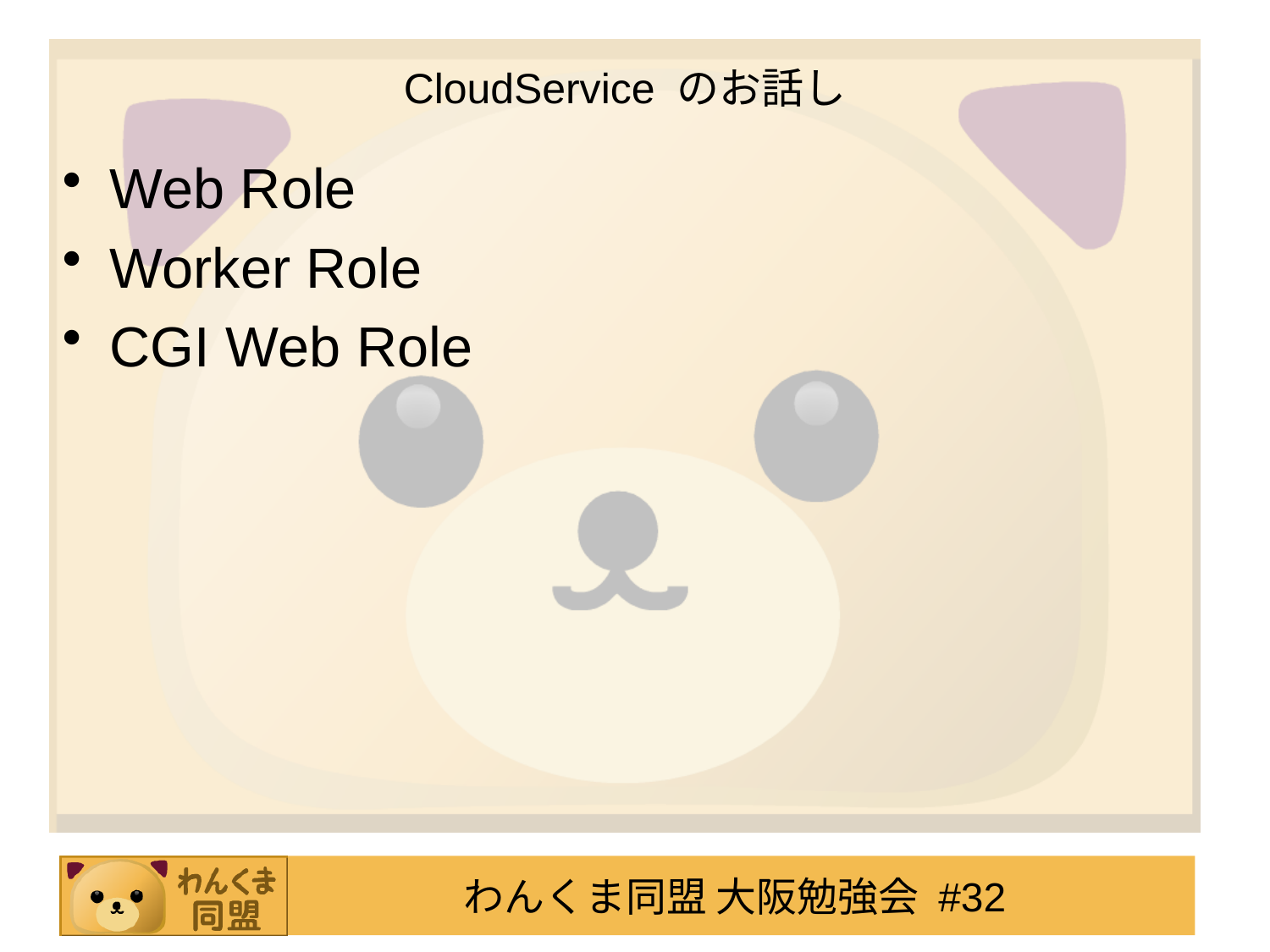

# CloudService のお話し
Web Role
Worker Role
CGI Web Role